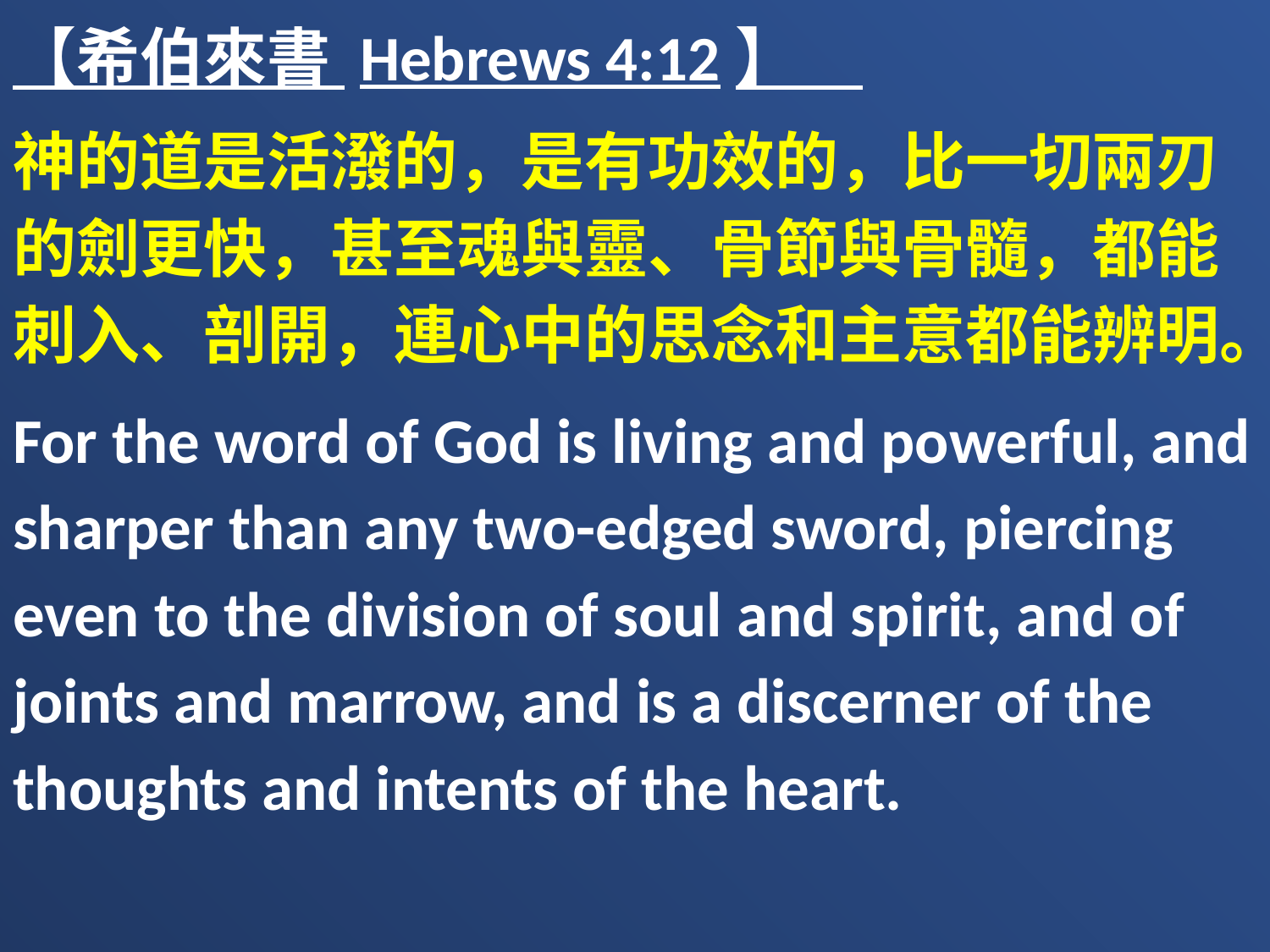

【希伯來書 Hebrews 4:12】
神的道是活潑的，是有功效的，比一切兩刃的劍更快，甚至魂與靈、骨節與骨髓，都能刺入、剖開，連心中的思念和主意都能辨明。
For the word of God is living and powerful, and sharper than any two-edged sword, piercing even to the division of soul and spirit, and of joints and marrow, and is a discerner of the thoughts and intents of the heart.